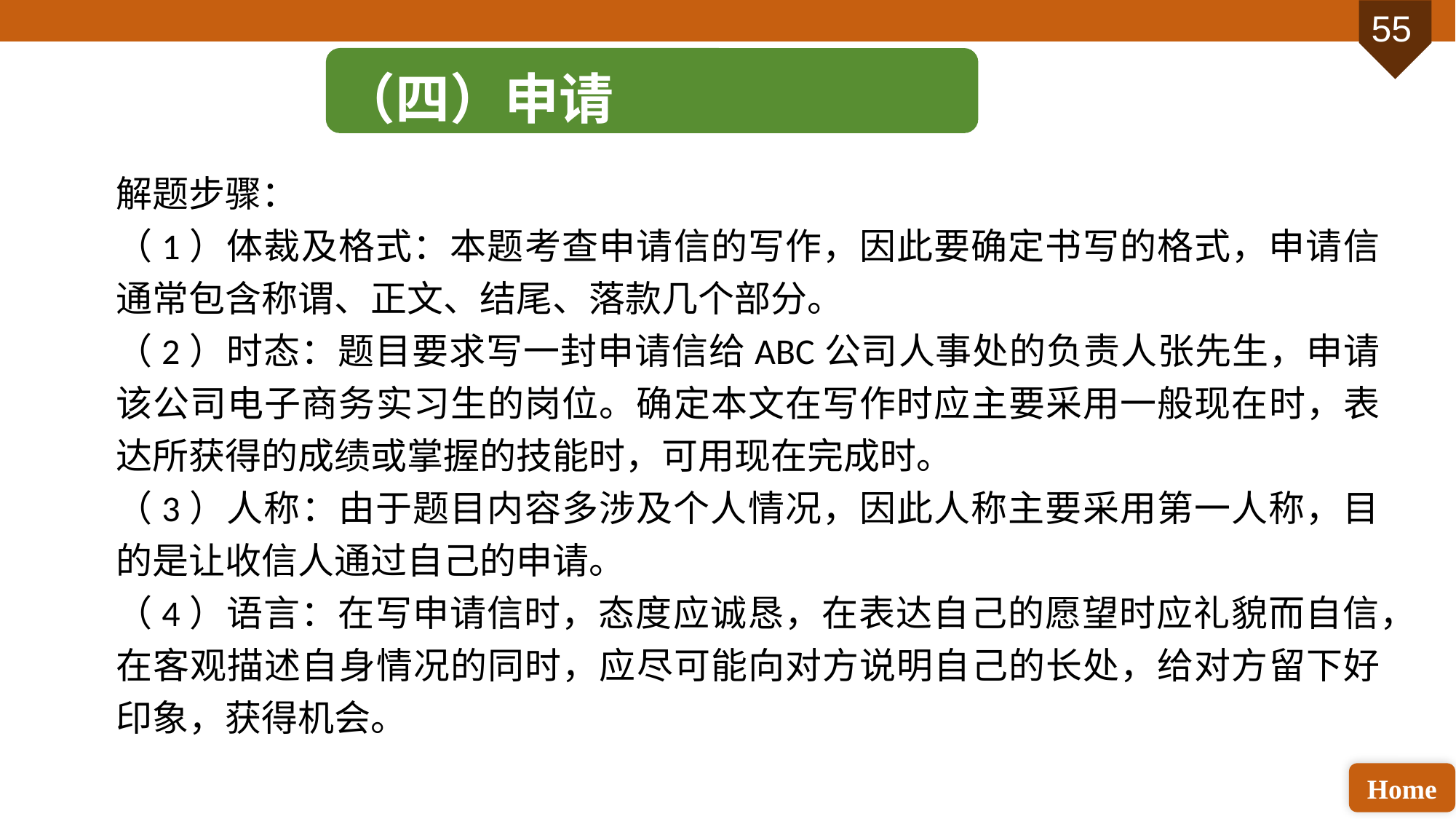

（四）申请
解题步骤：
（1）体裁及格式：本题考查申请信的写作，因此要确定书写的格式，申请信通常包含称谓、正文、结尾、落款几个部分。
（2）时态：题目要求写一封申请信给ABC公司人事处的负责人张先生，申请该公司电子商务实习生的岗位。确定本文在写作时应主要采用一般现在时，表达所获得的成绩或掌握的技能时，可用现在完成时。
（3）人称：由于题目内容多涉及个人情况，因此人称主要采用第一人称，目的是让收信人通过自己的申请。
（4）语言：在写申请信时，态度应诚恳，在表达自己的愿望时应礼貌而自信，在客观描述自身情况的同时，应尽可能向对方说明自己的长处，给对方留下好印象，获得机会。